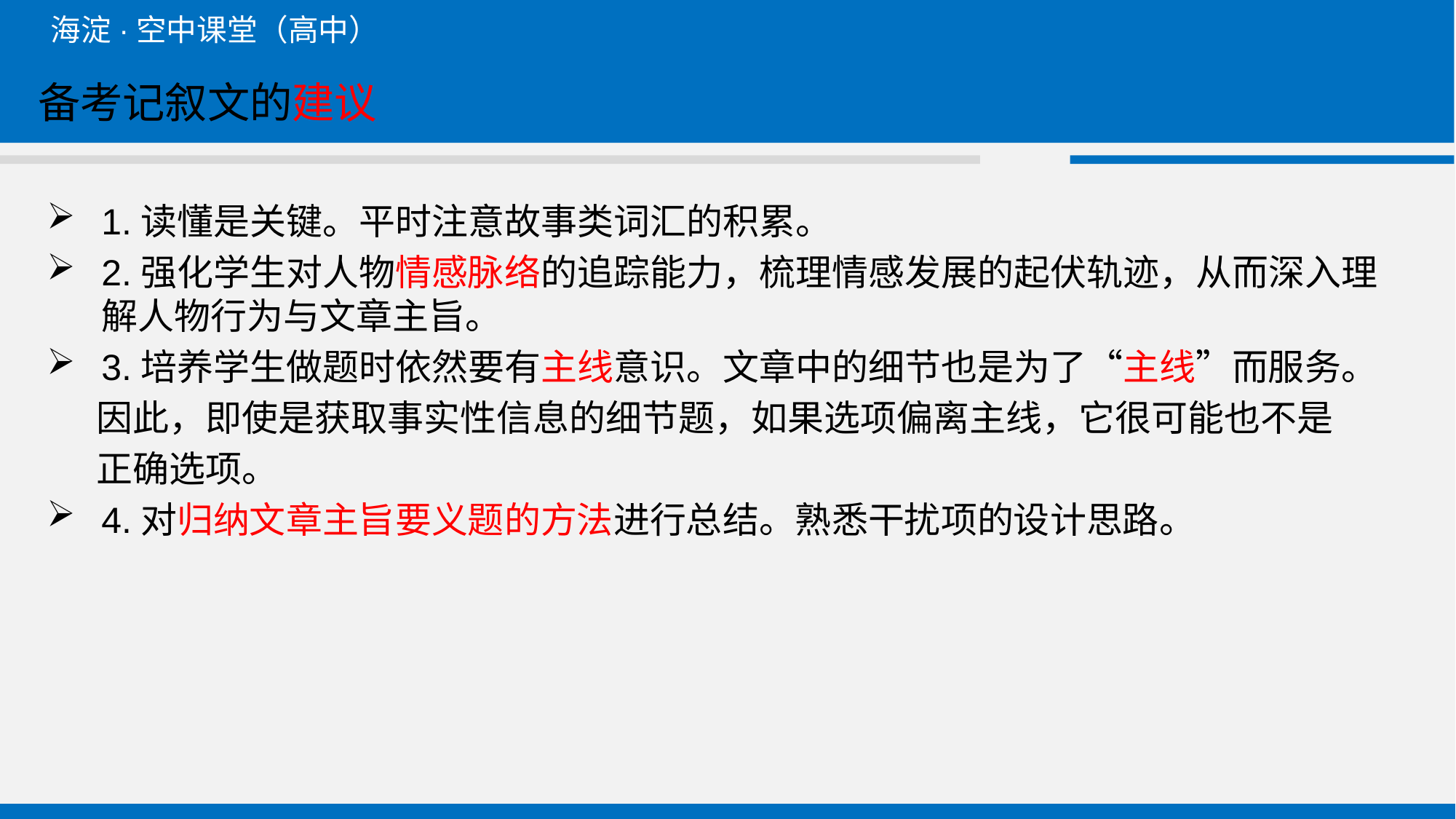

# 备考记叙文的建议
1.读懂是关键。平时注意故事类词汇的积累。
2.强化学生对人物情感脉络的追踪能力，梳理情感发展的起伏轨迹，从而深入理解人物行为与文章主旨。
3.培养学生做题时依然要有主线意识。文章中的细节也是为了“主线”而服务。
     因此，即使是获取事实性信息的细节题，如果选项偏离主线，它很可能也不是
     正确选项。
4.对归纳文章主旨要义题的方法进行总结。熟悉干扰项的设计思路。